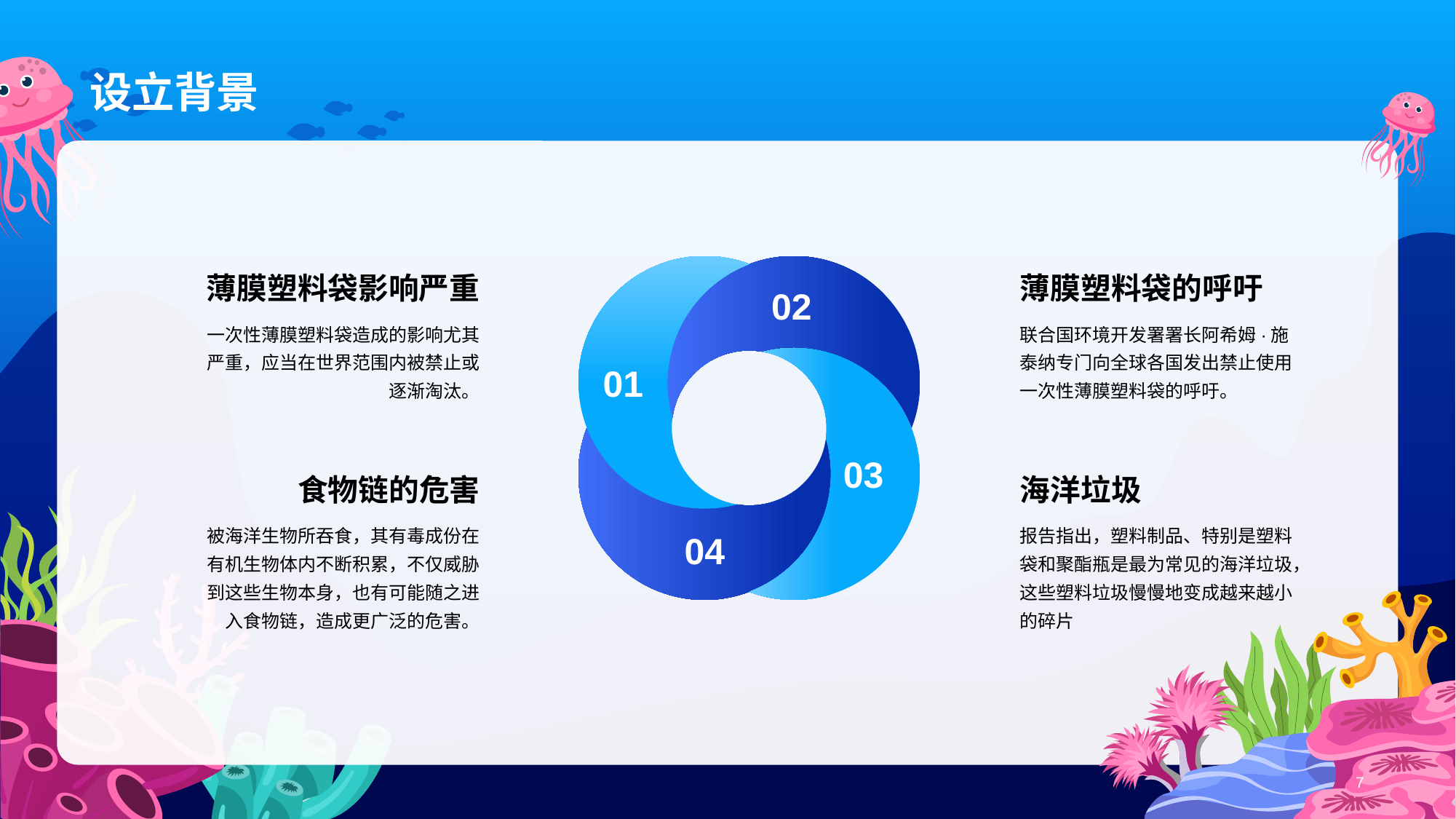

# 设立背景
01
02
03

04

薄膜塑料袋影响严重
一次性薄膜塑料袋造成的影响尤其严重，应当在世界范围内被禁止或逐渐淘汰。
薄膜塑料袋的呼吁
联合国环境开发署署长阿希姆·施泰纳专门向全球各国发出禁止使用一次性薄膜塑料袋的呼吁。
食物链的危害
被海洋生物所吞食，其有毒成份在有机生物体内不断积累，不仅威胁到这些生物本身，也有可能随之进入食物链，造成更广泛的危害。
海洋垃圾
报告指出，塑料制品、特别是塑料袋和聚酯瓶是最为常见的海洋垃圾，这些塑料垃圾慢慢地变成越来越小的碎片
7